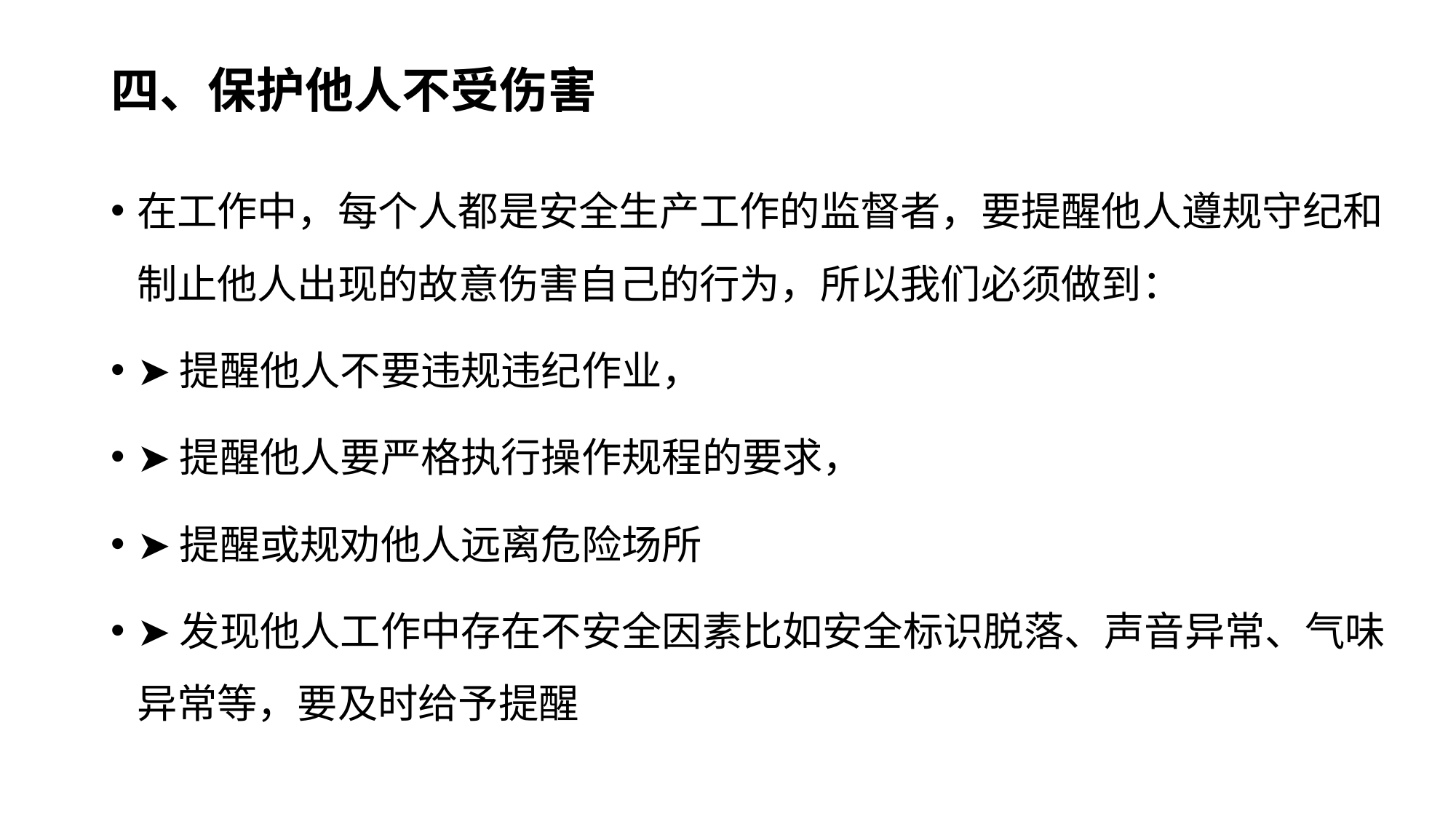

# 四、保护他人不受伤害
在工作中，每个人都是安全生产工作的监督者，要提醒他人遵规守纪和制止他人出现的故意伤害自己的行为，所以我们必须做到：
➤提醒他人不要违规违纪作业，
➤提醒他人要严格执行操作规程的要求，
➤提醒或规劝他人远离危险场所
➤发现他人工作中存在不安全因素比如安全标识脱落、声音异常、气味异常等，要及时给予提醒